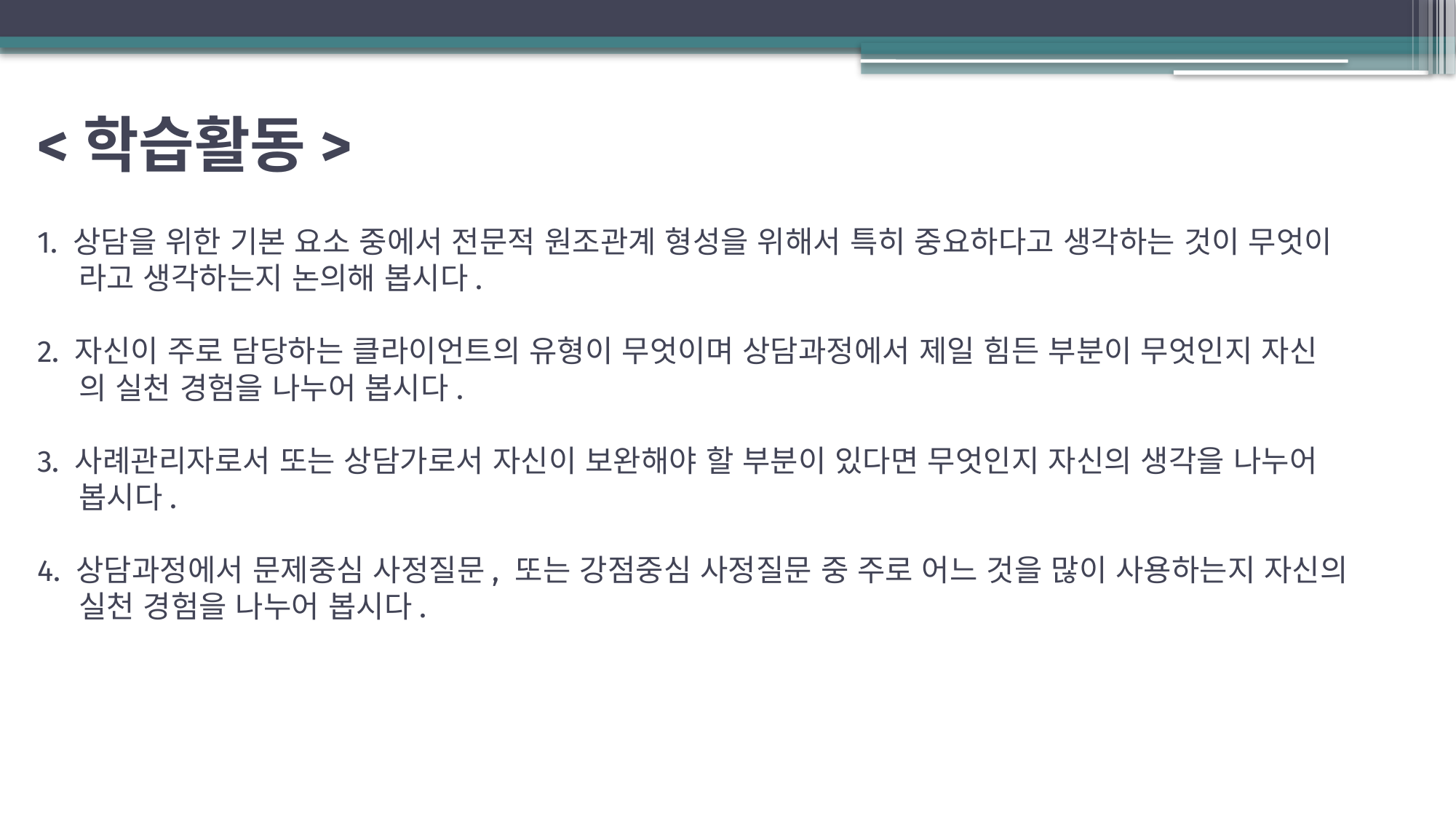

<학습활동>
1. 상담을 위한 기본 요소 중에서 전문적 원조관계 형성을 위해서 특히 중요하다고 생각하는 것이 무엇이
    라고 생각하는지 논의해 봅시다.

2. 자신이 주로 담당하는 클라이언트의 유형이 무엇이며 상담과정에서 제일 힘든 부분이 무엇인지 자신
    의 실천 경험을 나누어 봅시다.

3. 사례관리자로서 또는 상담가로서 자신이 보완해야 할 부분이 있다면 무엇인지 자신의 생각을 나누어
    봅시다.

4. 상담과정에서 문제중심 사정질문, 또는 강점중심 사정질문 중 주로 어느 것을 많이 사용하는지 자신의
    실천 경험을 나누어 봅시다.